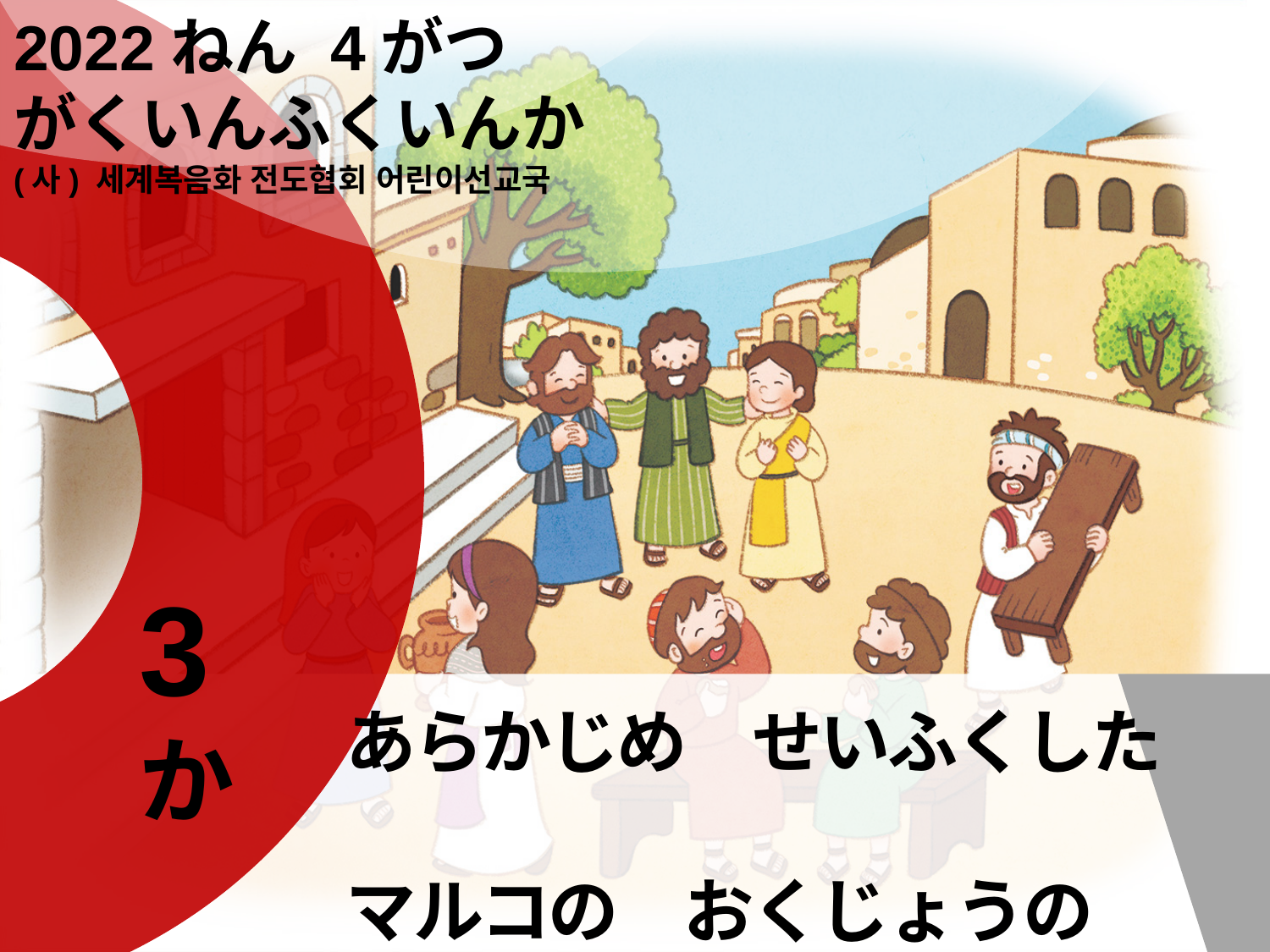

2022ねん 4がつ
がくいんふくいんか
(사) 세계복음화 전도협회 어린이선교국
3か

あらかじめ　せいふくした
マルコの　おくじょうの　ま
(しと 2:9-11)